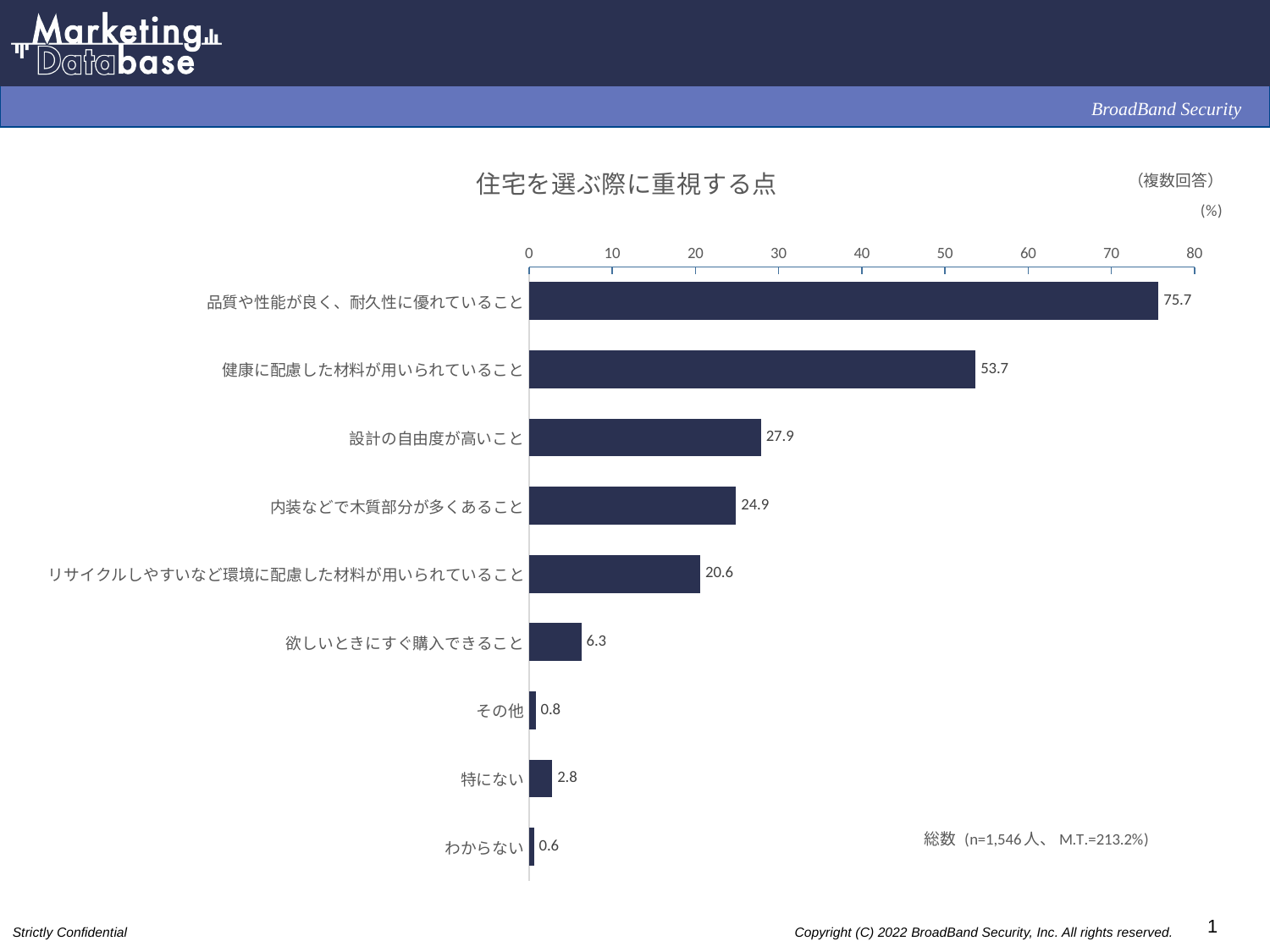

### Chart: 住宅を選ぶ際に重視する点

| Category |  |
|---|---|
| 品質や性能が良く、耐久性に優れていること | 75.7 |
| 健康に配慮した材料が用いられていること | 53.7 |
| 設計の自由度が高いこと | 27.9 |
| 内装などで木質部分が多くあること | 24.9 |
| リサイクルしやすいなど環境に配慮した材料が用いられていること | 20.6 |
| 欲しいときにすぐ購入できること | 6.3 |
| その他 | 0.8 |
| 特にない | 2.8 |
| わからない | 0.6 |